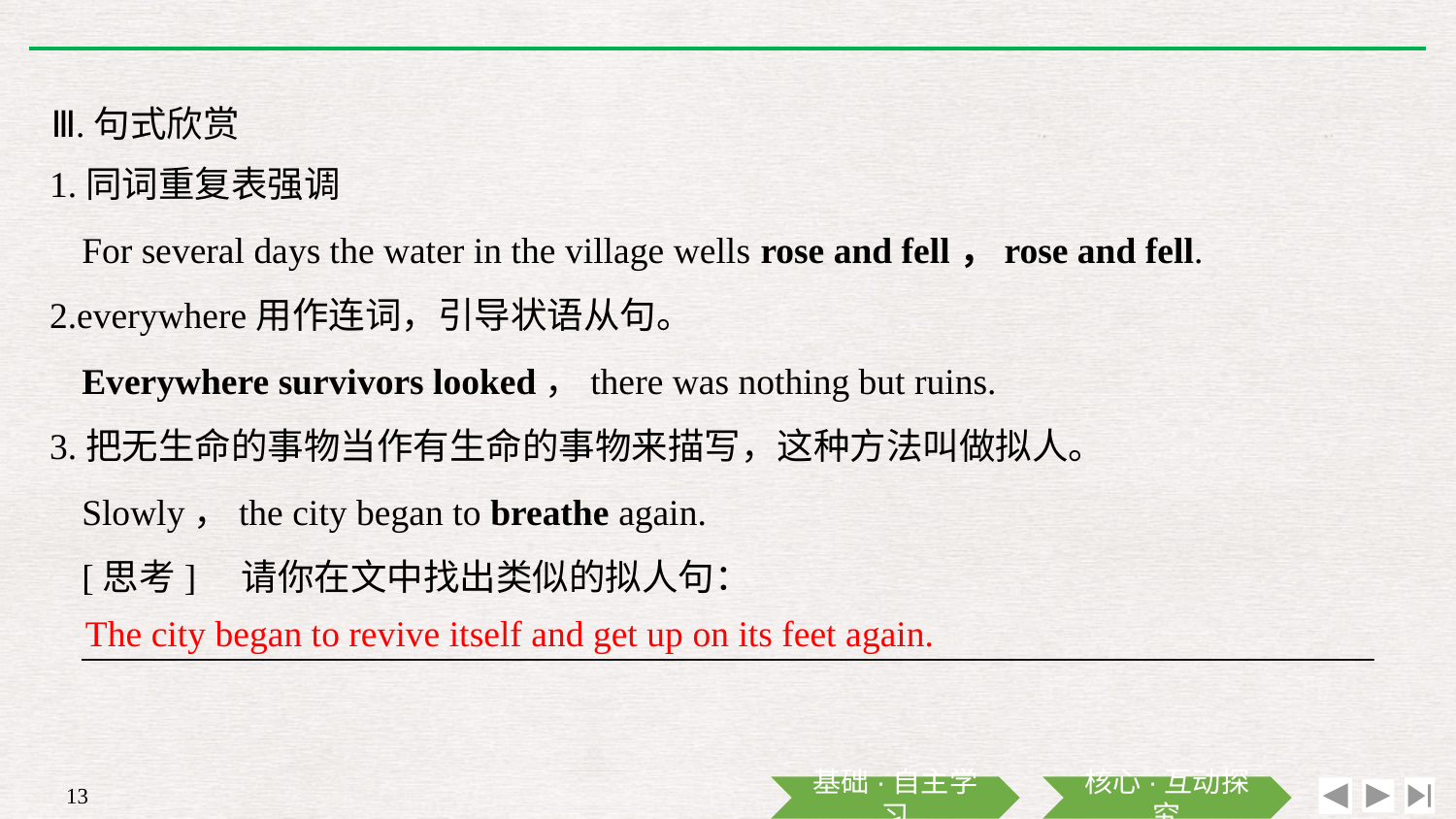

Ⅲ.句式欣赏
1.同词重复表强调
	For several days the water in the village wells rose and fell，rose and fell.
2.everywhere用作连词，引导状语从句。
	Everywhere survivors looked，there was nothing but ruins.
3.把无生命的事物当作有生命的事物来描写，这种方法叫做拟人。
	Slowly，the city began to breathe again.
	[思考]　请你在文中找出类似的拟人句：
	_______________________________________________________________________
The city began to revive itself and get up on its feet again.